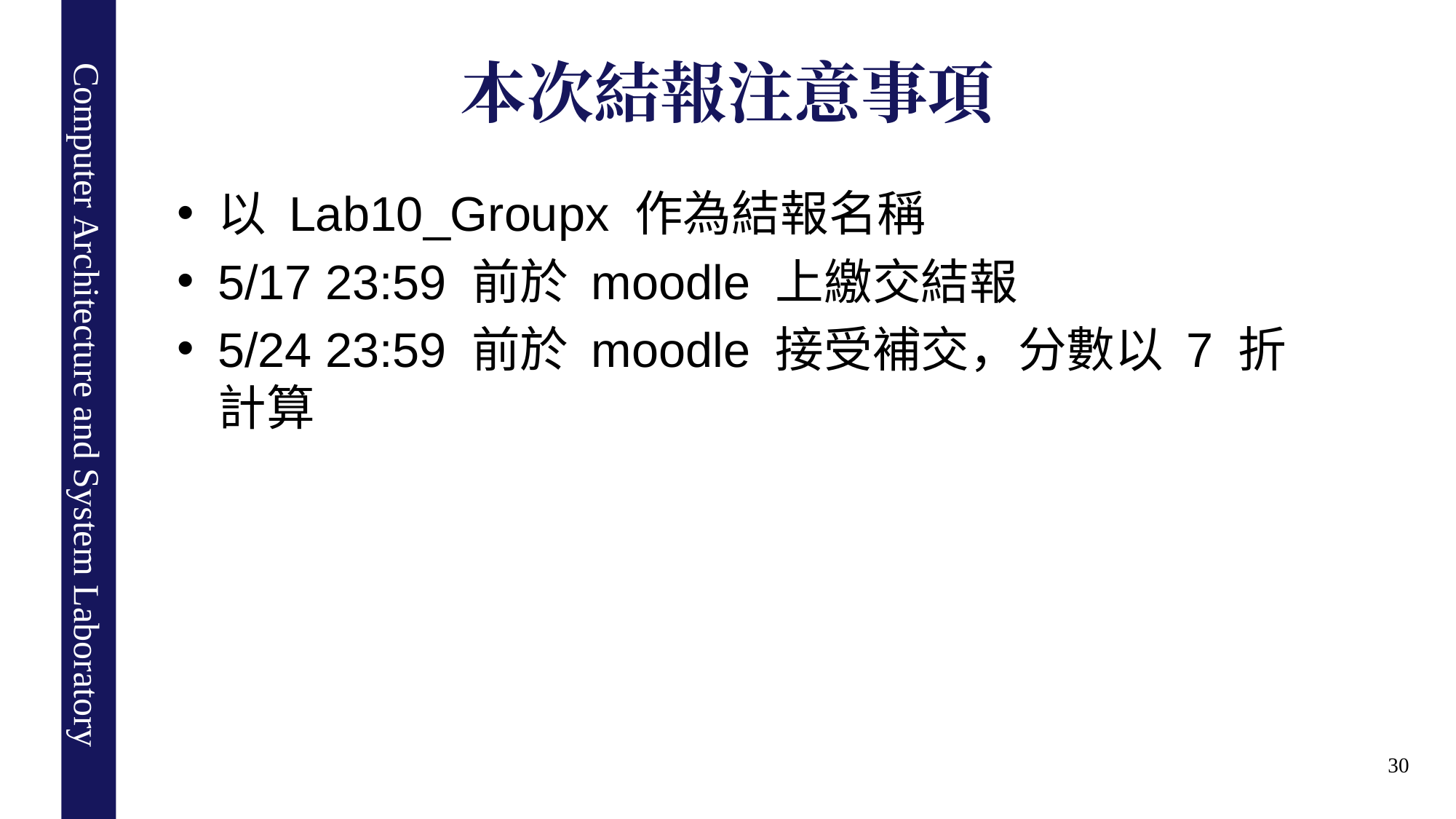

# 本次結報注意事項
以 Lab10_Groupx 作為結報名稱
5/17 23:59 前於 moodle 上繳交結報
5/24 23:59 前於 moodle 接受補交，分數以 7 折計算

30